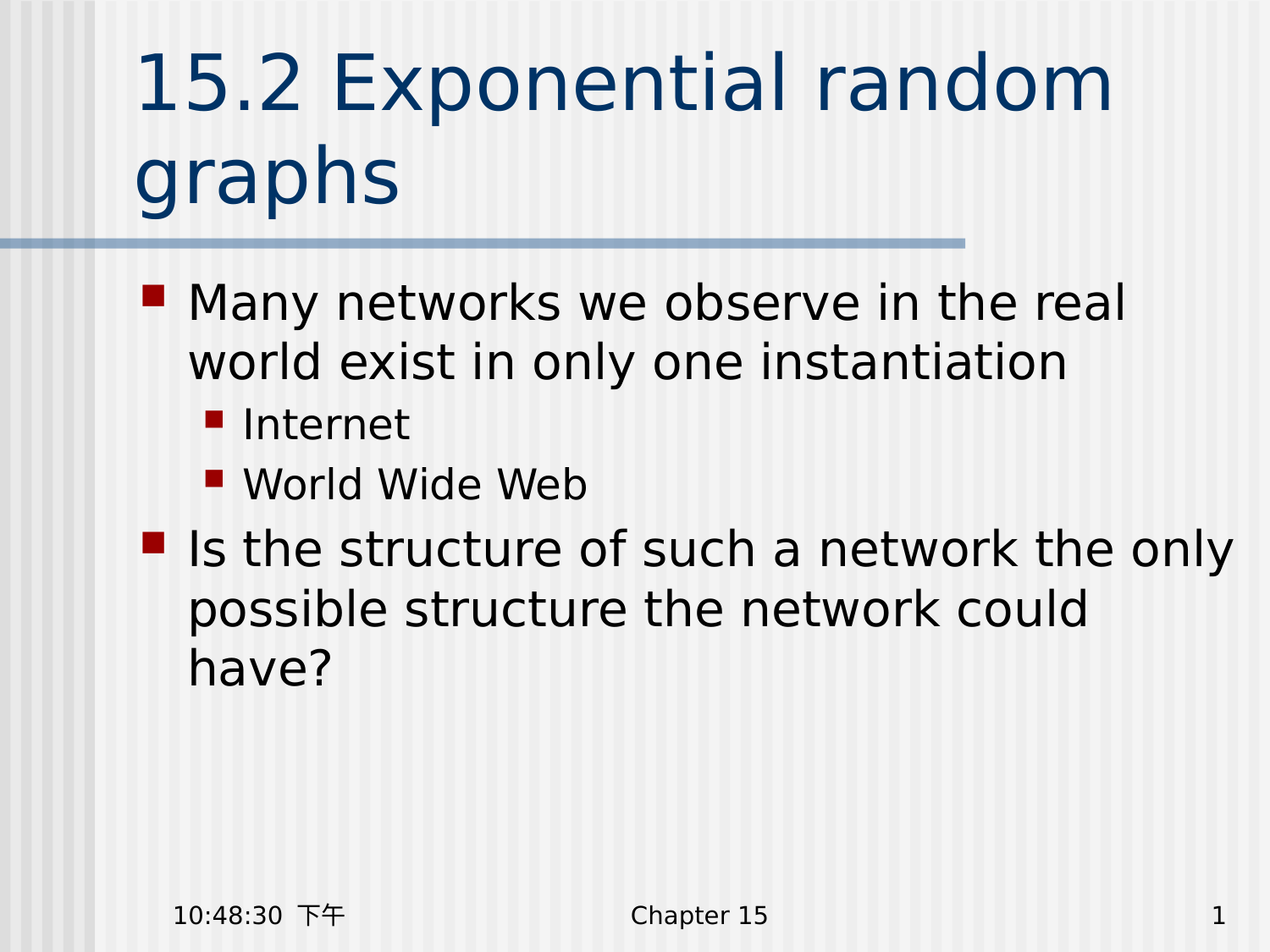

# 15.2 Exponential random graphs
Many networks we observe in the real world exist in only one instantiation
Internet
World Wide Web
Is the structure of such a network the only possible structure the network could have?
10:48:30 下午
Chapter 15
1